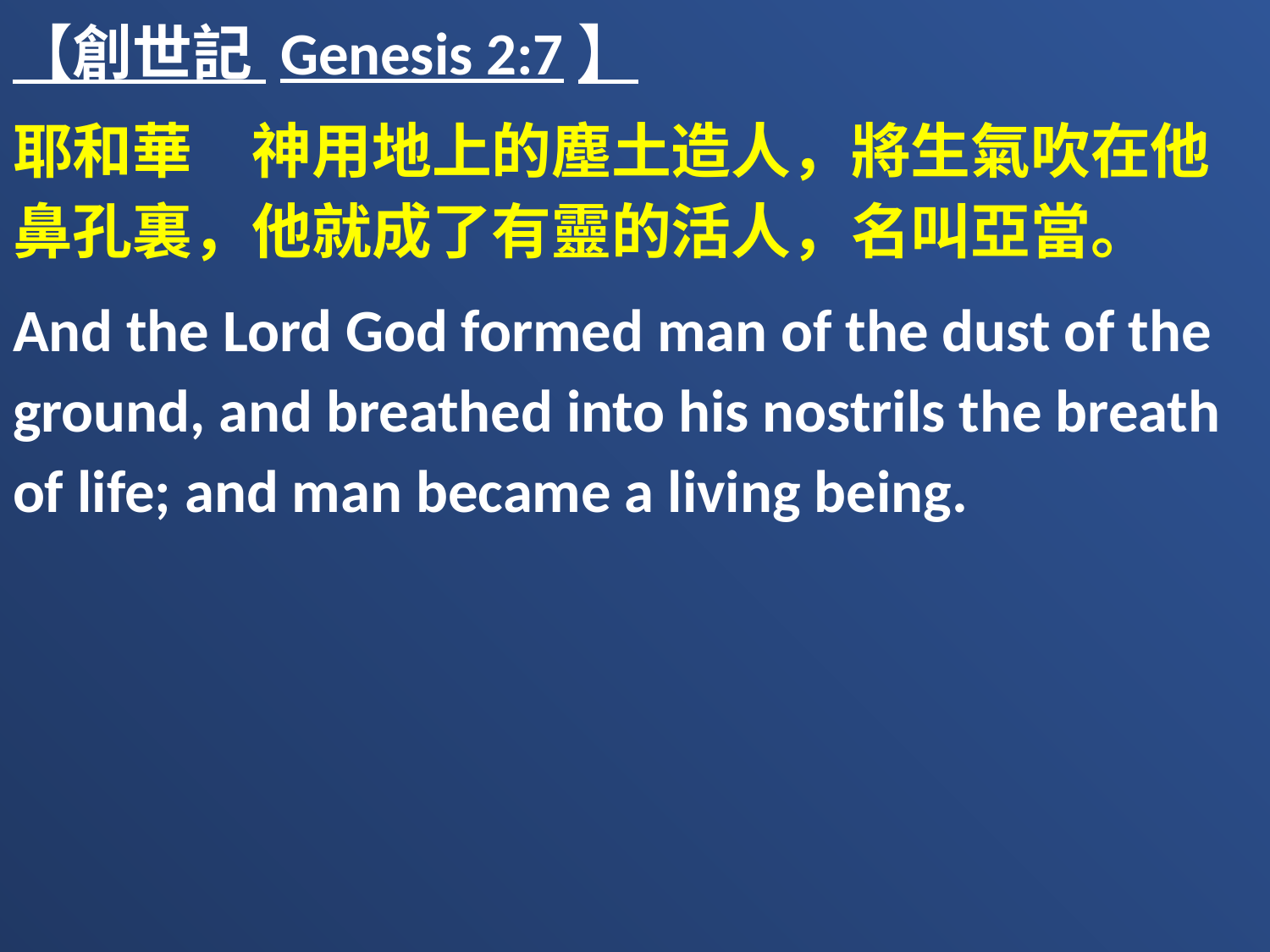

【創世記 Genesis 2:7】
耶和華　神用地上的塵土造人，將生氣吹在他鼻孔裏，他就成了有靈的活人，名叫亞當。
And the Lord God formed man of the dust of the ground, and breathed into his nostrils the breath of life; and man became a living being.